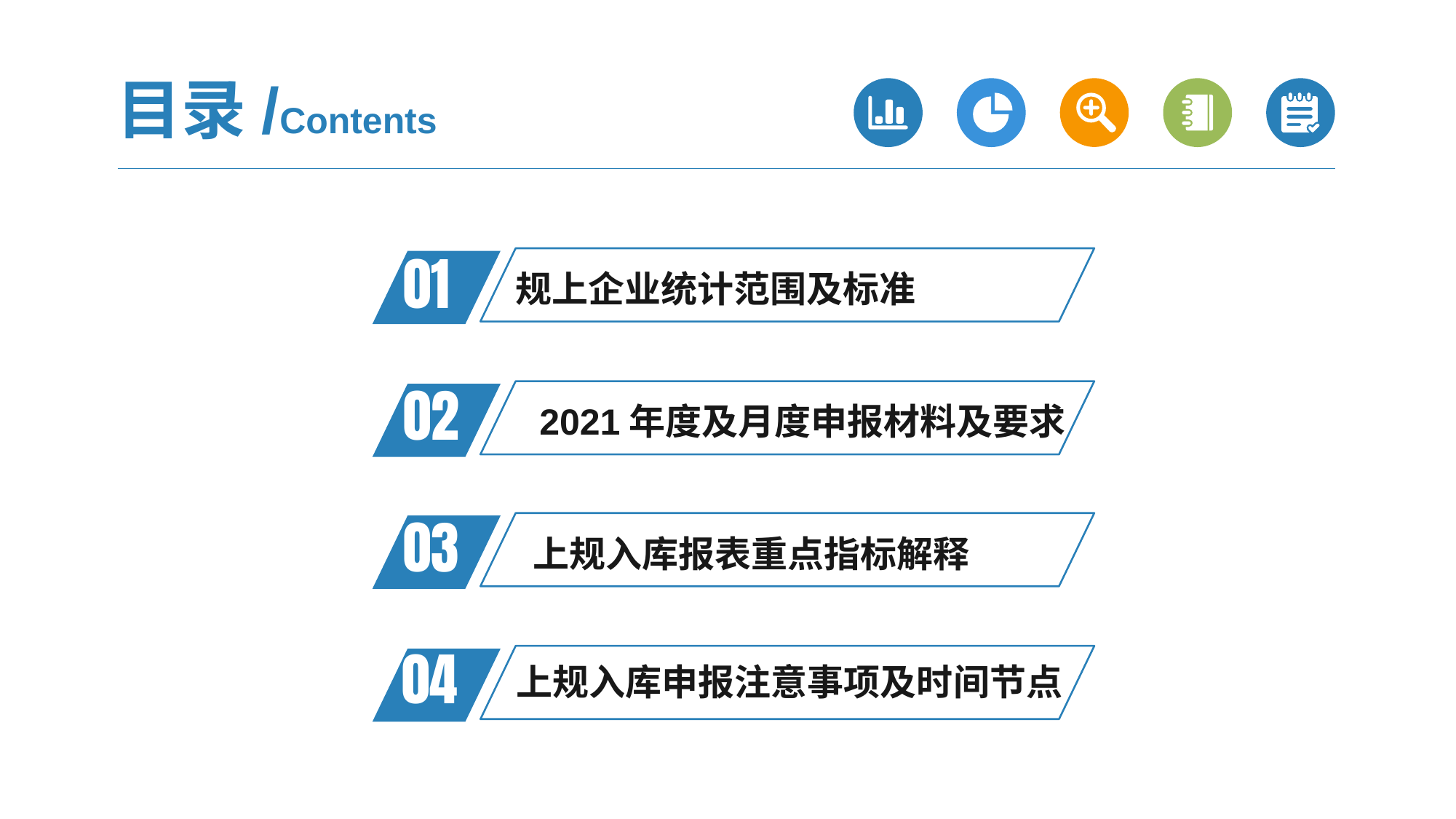

目录/Contents

01

规上企业统计范围及标准
02

2021年度及月度申报材料及要求
03

上规入库报表重点指标解释
04

上规入库申报注意事项及时间节点